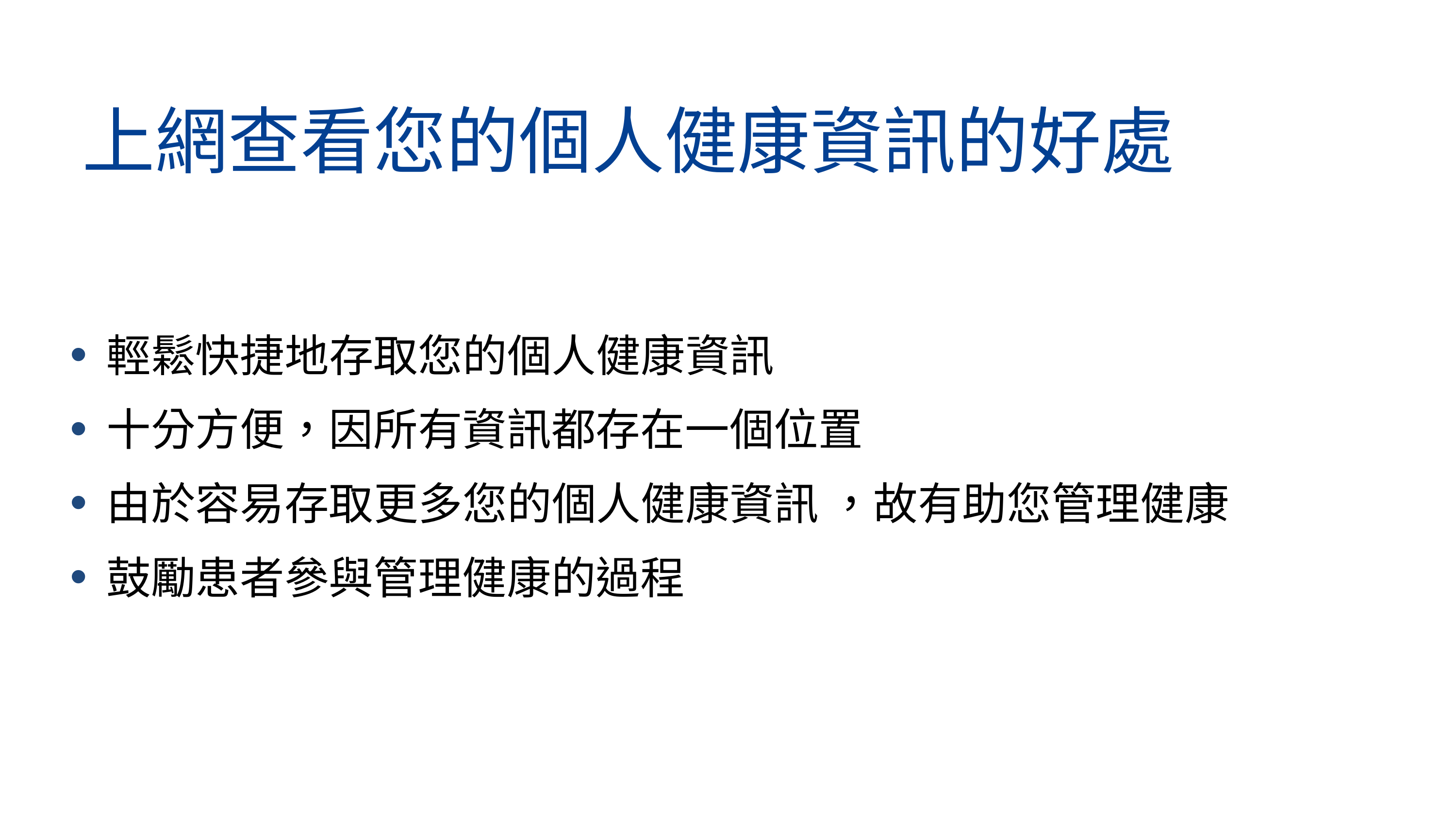

上網查看您的個人健康資訊的好處
輕鬆快捷地存取您的個人健康資訊
十分方便，因所有資訊都存在一個位置
由於容易存取更多您的個人健康資訊 ，故有助您管理健康
鼓勵患者參與管理健康的過程